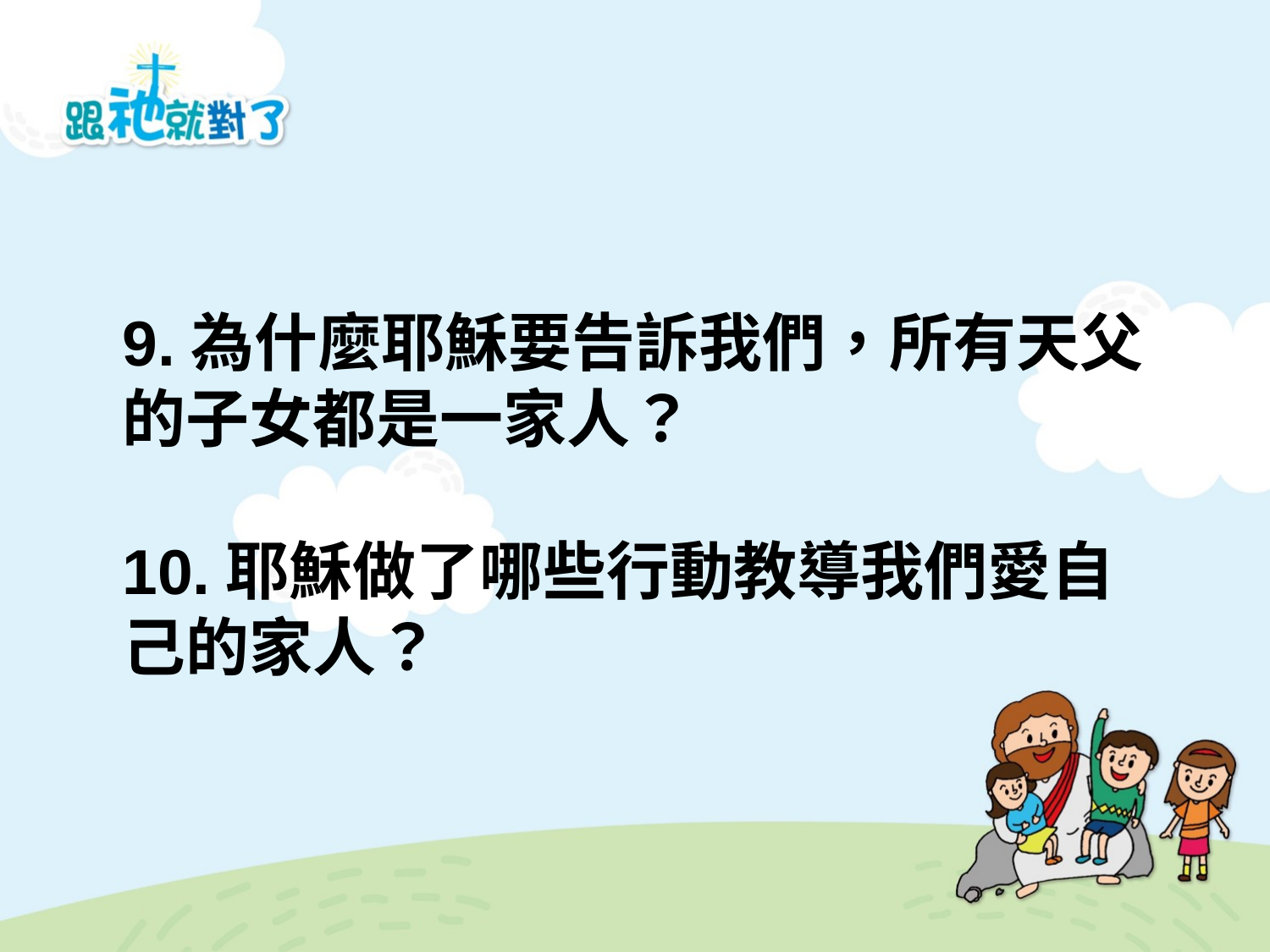

9.為什麼耶穌要告訴我們，所有天父的子女都是一家人？

10.耶穌做了哪些行動教導我們愛自己的家人？